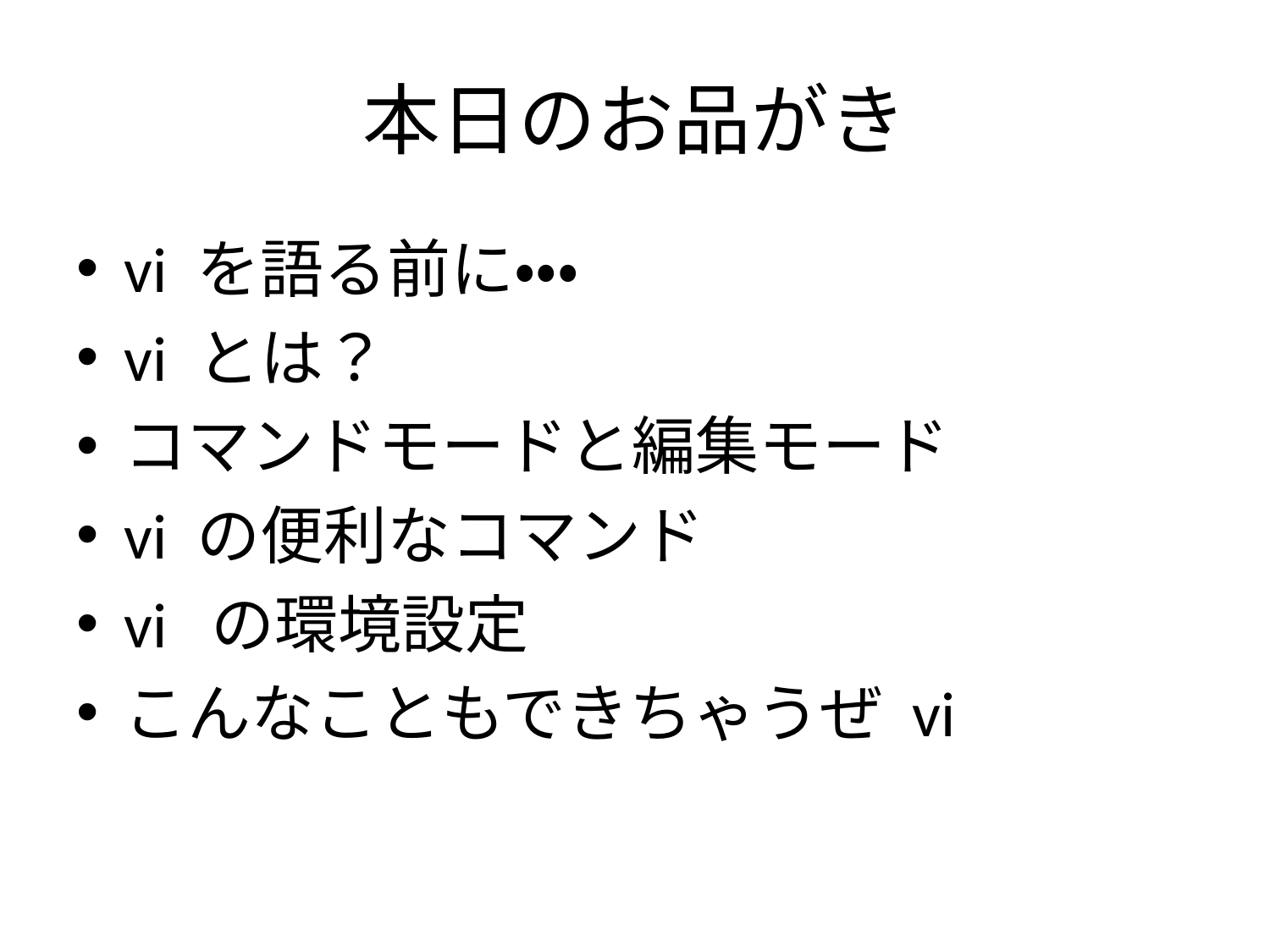

# 本日のお品がき
vi を語る前に・・・
vi とは？
コマンドモードと編集モード
vi の便利なコマンド
vi  の環境設定
こんなこともできちゃうぜ vi